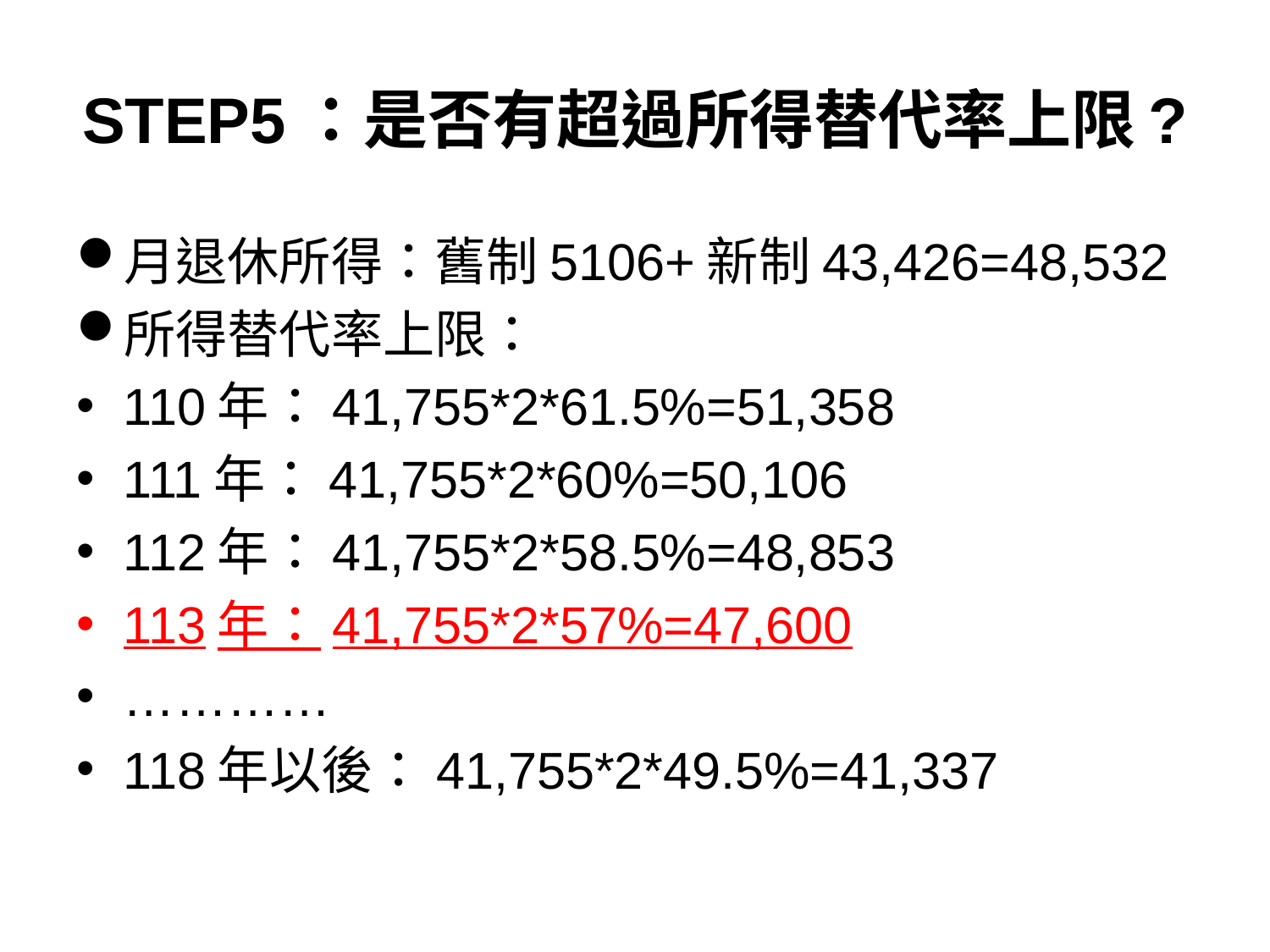

# STEP5：是否有超過所得替代率上限?
月退休所得：舊制5106+新制43,426=48,532
所得替代率上限：
110年：41,755*2*61.5%=51,358
111年：41,755*2*60%=50,106
112年：41,755*2*58.5%=48,853
113年：41,755*2*57%=47,600
…………
118年以後：41,755*2*49.5%=41,337